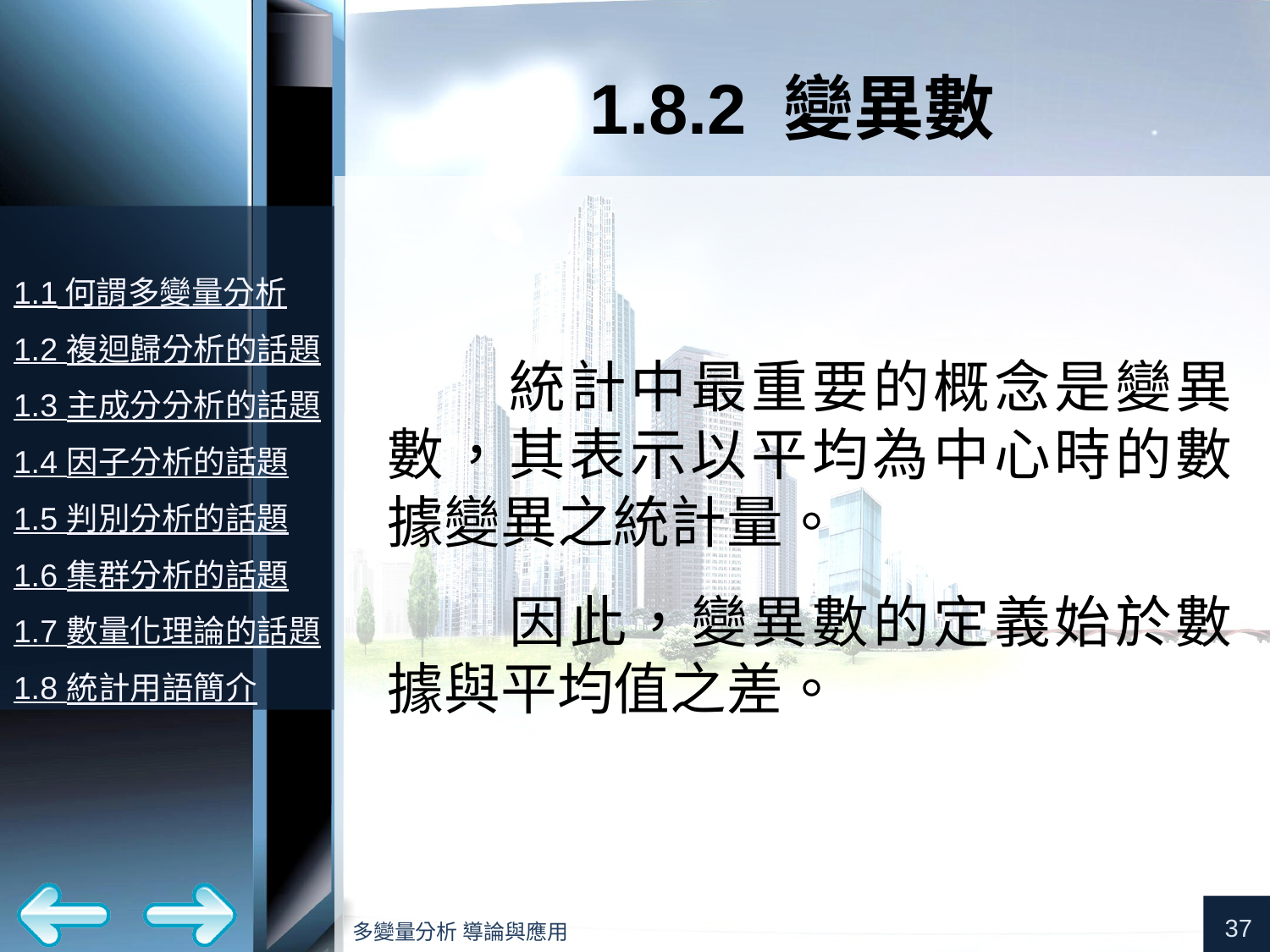

# 1.8.2 變異數
統計中最重要的概念是變異數，其表示以平均為中心時的數據變異之統計量。
因此，變異數的定義始於數據與平均值之差。
37
多變量分析 導論與應用